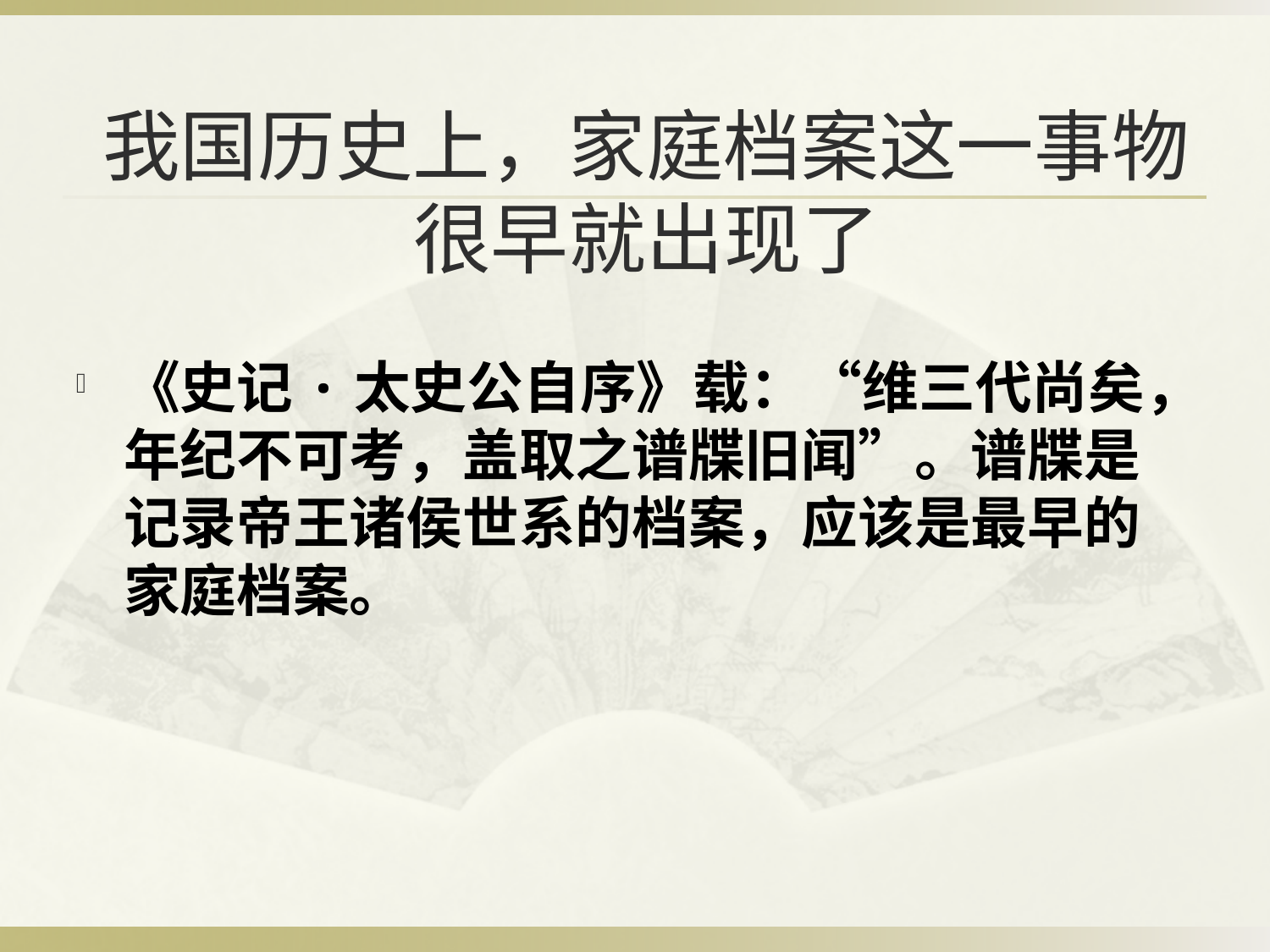

# 我国历史上，家庭档案这一事物很早就出现了
《史记·太史公自序》载：“维三代尚矣，年纪不可考，盖取之谱牒旧闻”。谱牒是记录帝王诸侯世系的档案，应该是最早的家庭档案。
19